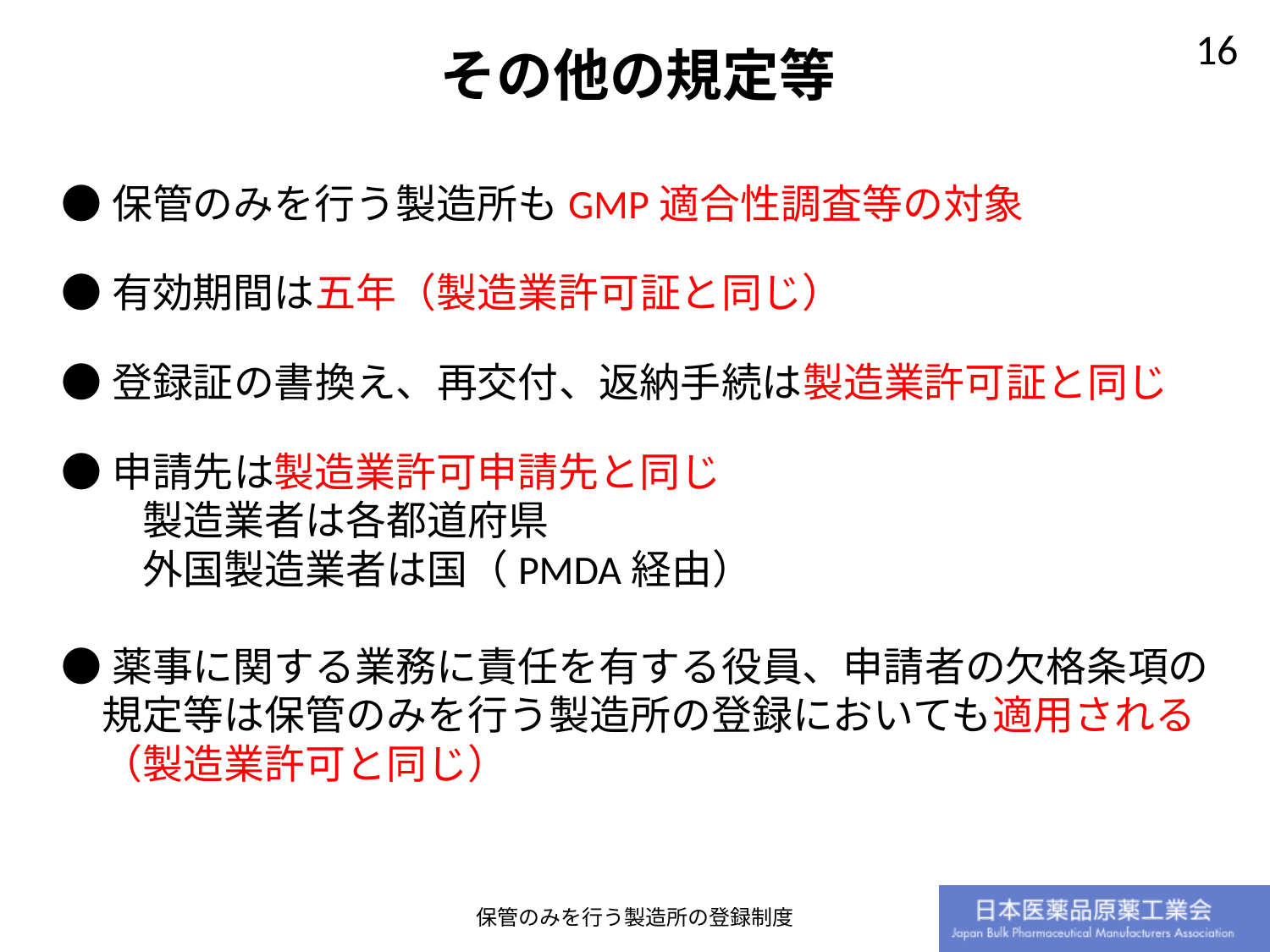

# その他の規定等
●保管のみを行う製造所もGMP適合性調査等の対象

●有効期間は五年（製造業許可証と同じ）

●登録証の書換え、再交付、返納手続は製造業許可証と同じ

●申請先は製造業許可申請先と同じ
　　製造業者は各都道府県
　　外国製造業者は国（PMDA経由）

●薬事に関する業務に責任を有する役員、申請者の欠格条項の
　規定等は保管のみを行う製造所の登録においても適用される
　（製造業許可と同じ）
保管のみを行う製造所の登録制度